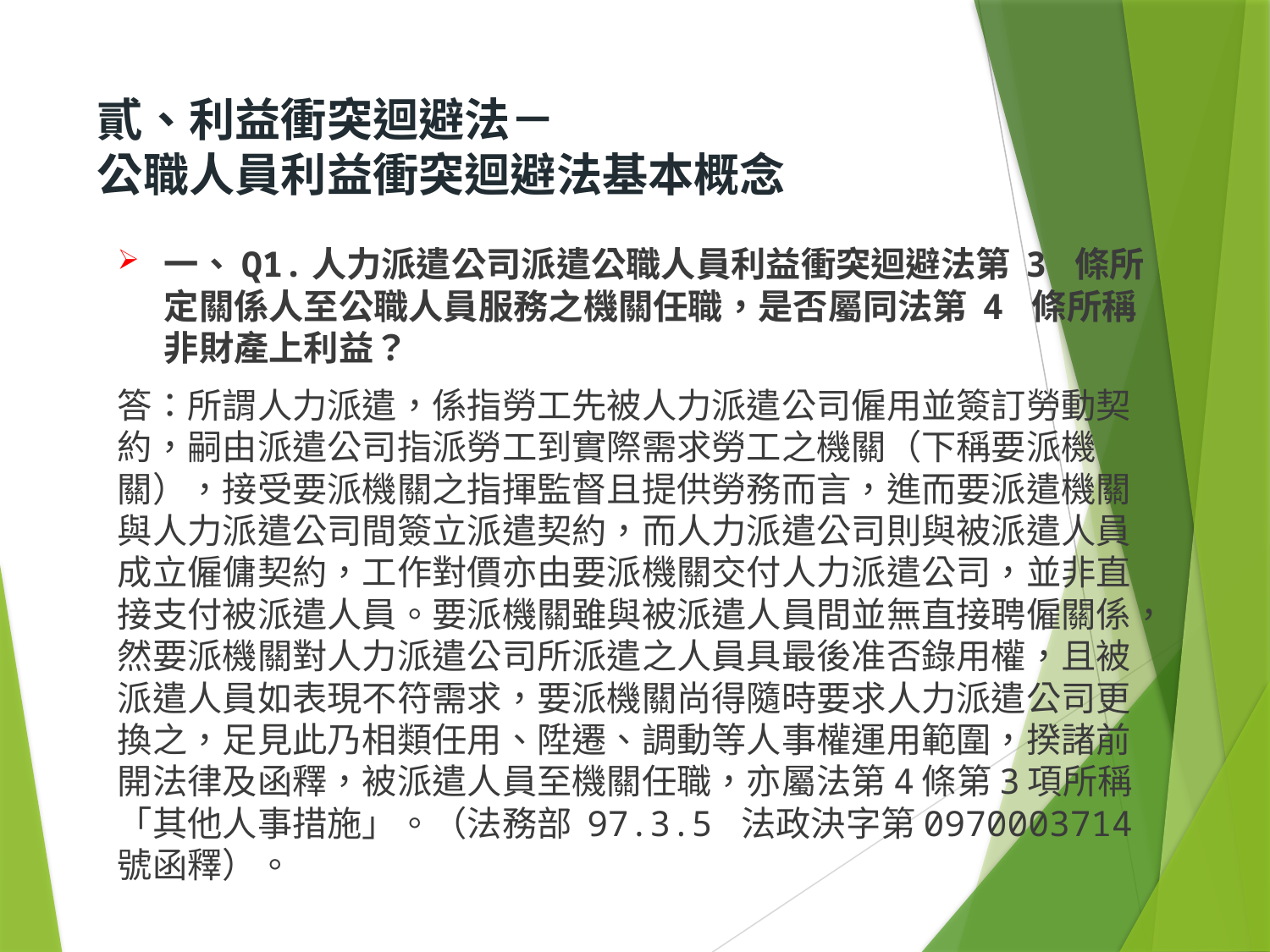

# 貳、利益衝突迴避法－ 公職人員利益衝突迴避法基本概念
一、Q1.人力派遣公司派遣公職人員利益衝突迴避法第 3 條所定關係人至公職人員服務之機關任職，是否屬同法第 4 條所稱非財產上利益？
答：所謂人力派遣，係指勞工先被人力派遣公司僱用並簽訂勞動契約，嗣由派遣公司指派勞工到實際需求勞工之機關（下稱要派機關），接受要派機關之指揮監督且提供勞務而言，進而要派遣機關與人力派遣公司間簽立派遣契約，而人力派遣公司則與被派遣人員成立僱傭契約，工作對價亦由要派機關交付人力派遣公司，並非直接支付被派遣人員。要派機關雖與被派遣人員間並無直接聘僱關係，然要派機關對人力派遣公司所派遣之人員具最後准否錄用權，且被派遣人員如表現不符需求，要派機關尚得隨時要求人力派遣公司更換之，足見此乃相類任用、陞遷、調動等人事權運用範圍，揆諸前開法律及函釋，被派遣人員至機關任職，亦屬法第4條第3項所稱「其他人事措施」。（法務部 97.3.5 法政決字第0970003714號函釋）。